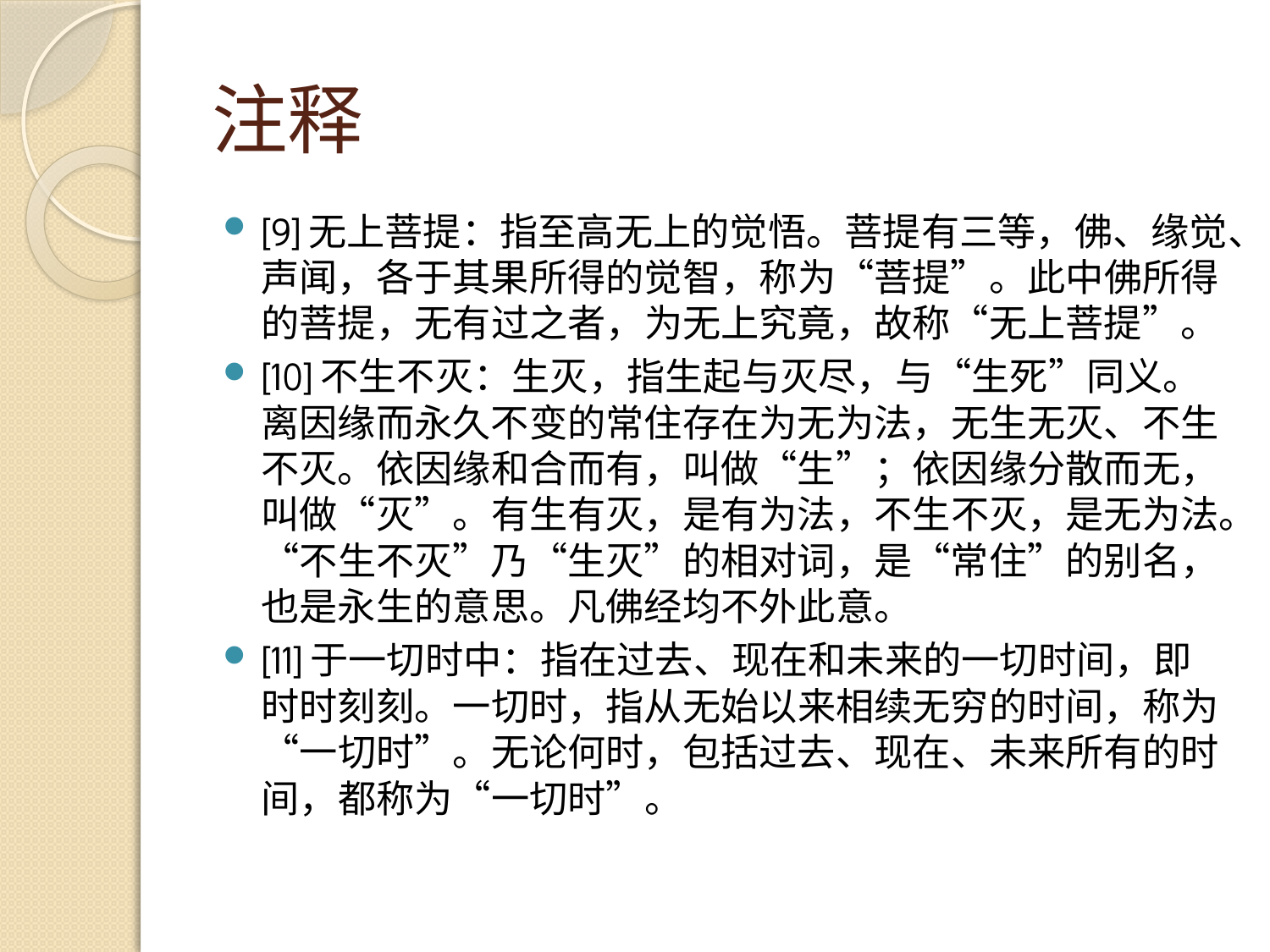

# 注释
[9]无上菩提：指至高无上的觉悟。菩提有三等，佛、缘觉、声闻，各于其果所得的觉智，称为“菩提”。此中佛所得的菩提，无有过之者，为无上究竟，故称“无上菩提”。
[10]不生不灭：生灭，指生起与灭尽，与“生死”同义。离因缘而永久不变的常住存在为无为法，无生无灭、不生不灭。依因缘和合而有，叫做“生”；依因缘分散而无，叫做“灭”。有生有灭，是有为法，不生不灭，是无为法。“不生不灭”乃“生灭”的相对词，是“常住”的别名，也是永生的意思。凡佛经均不外此意。
[11]于一切时中：指在过去、现在和未来的一切时间，即时时刻刻。一切时，指从无始以来相续无穷的时间，称为“一切时”。无论何时，包括过去、现在、未来所有的时间，都称为“一切时”。